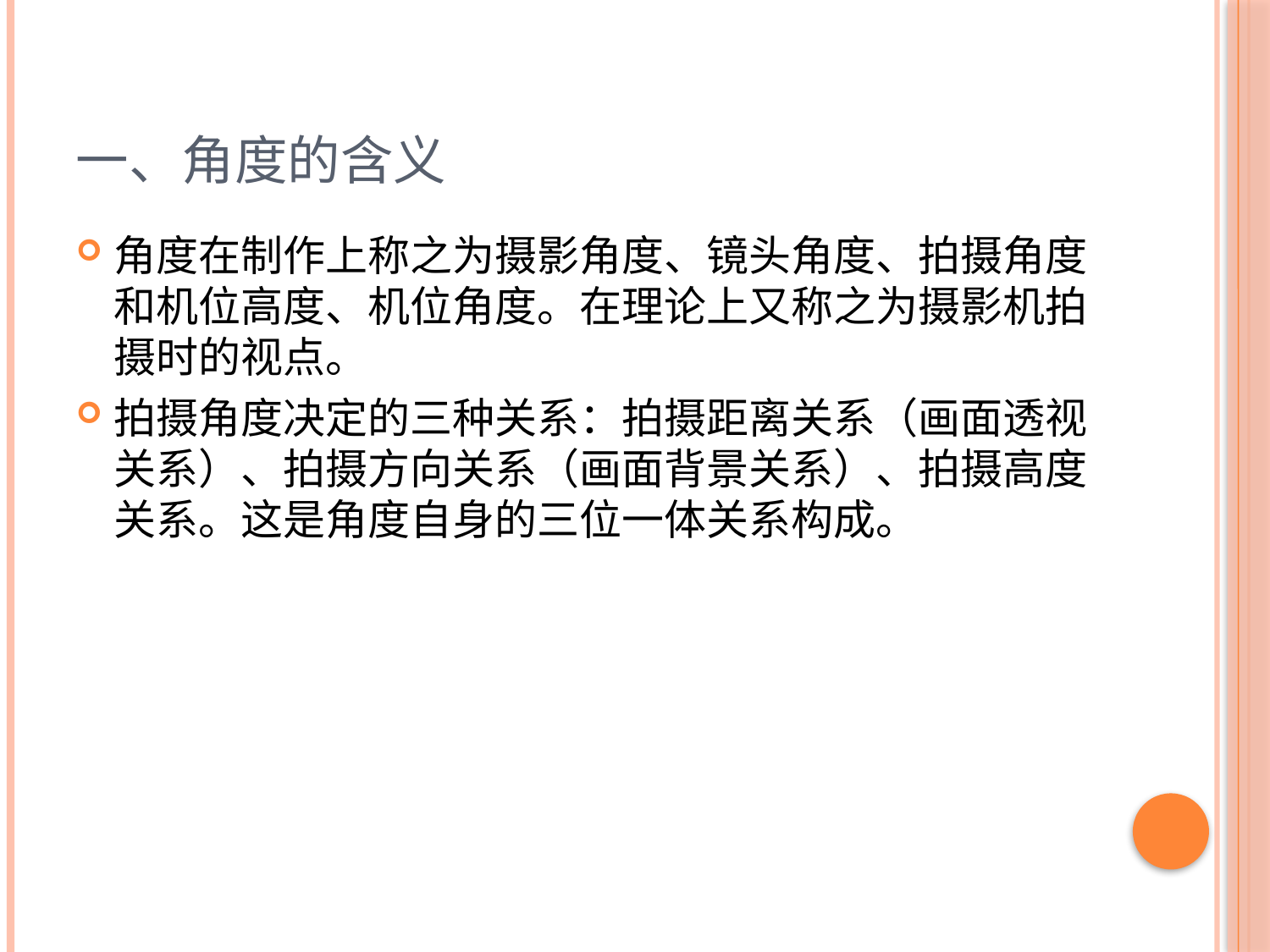

# 一、角度的含义
角度在制作上称之为摄影角度、镜头角度、拍摄角度和机位高度、机位角度。在理论上又称之为摄影机拍摄时的视点。
拍摄角度决定的三种关系：拍摄距离关系（画面透视关系）、拍摄方向关系（画面背景关系）、拍摄高度关系。这是角度自身的三位一体关系构成。